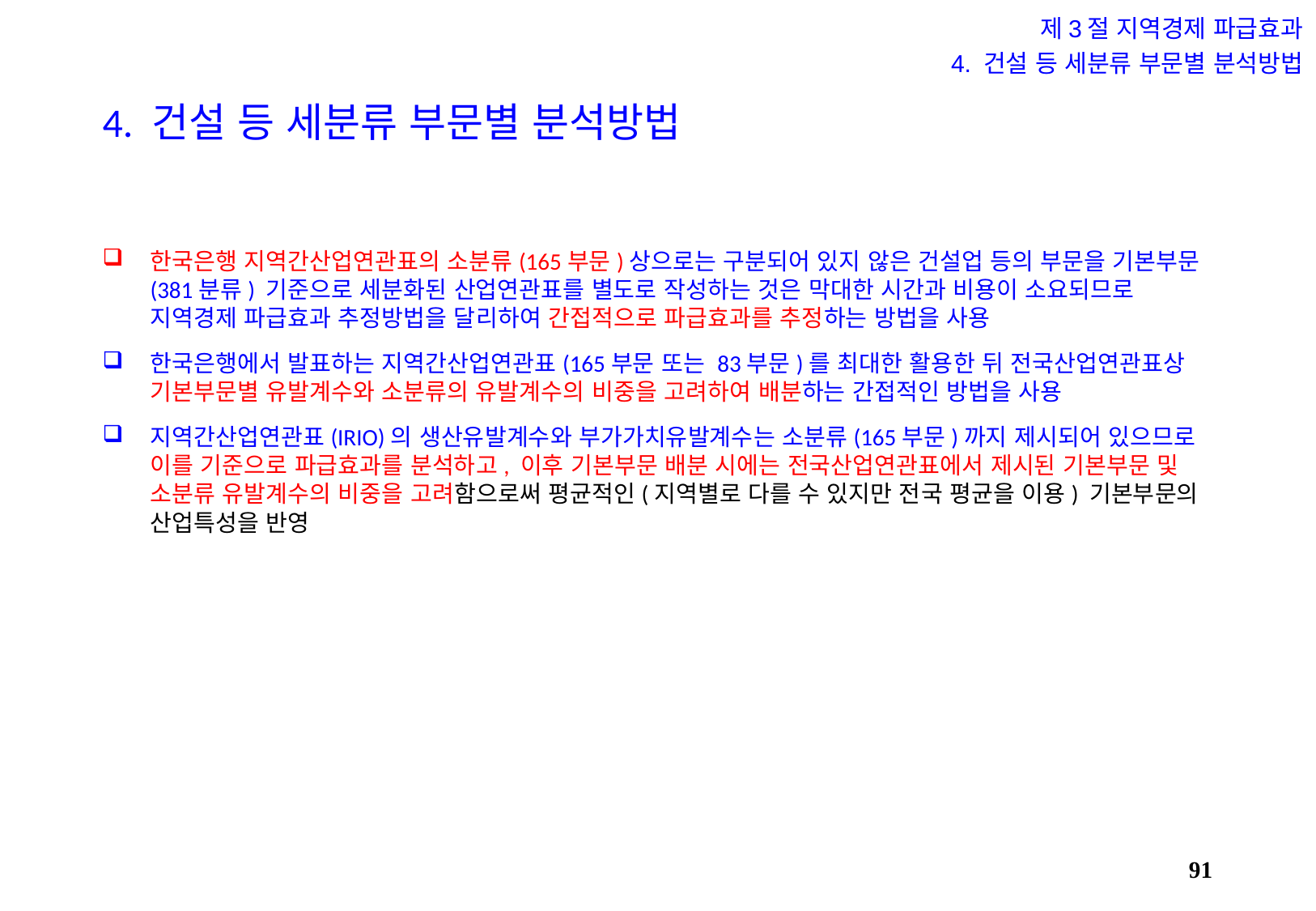

제3절 지역경제 파급효과
4. 건설 등 세분류 부문별 분석방법
# 4. 건설 등 세분류 부문별 분석방법
한국은행 지역간산업연관표의 소분류(165부문)상으로는 구분되어 있지 않은 건설업 등의 부문을 기본부문(381분류) 기준으로 세분화된 산업연관표를 별도로 작성하는 것은 막대한 시간과 비용이 소요되므로 지역경제 파급효과 추정방법을 달리하여 간접적으로 파급효과를 추정하는 방법을 사용
한국은행에서 발표하는 지역간산업연관표(165부문 또는 83부문)를 최대한 활용한 뒤 전국산업연관표상 기본부문별 유발계수와 소분류의 유발계수의 비중을 고려하여 배분하는 간접적인 방법을 사용
지역간산업연관표(IRIO)의 생산유발계수와 부가가치유발계수는 소분류(165부문)까지 제시되어 있으므로 이를 기준으로 파급효과를 분석하고, 이후 기본부문 배분 시에는 전국산업연관표에서 제시된 기본부문 및 소분류 유발계수의 비중을 고려함으로써 평균적인(지역별로 다를 수 있지만 전국 평균을 이용) 기본부문의 산업특성을 반영

91